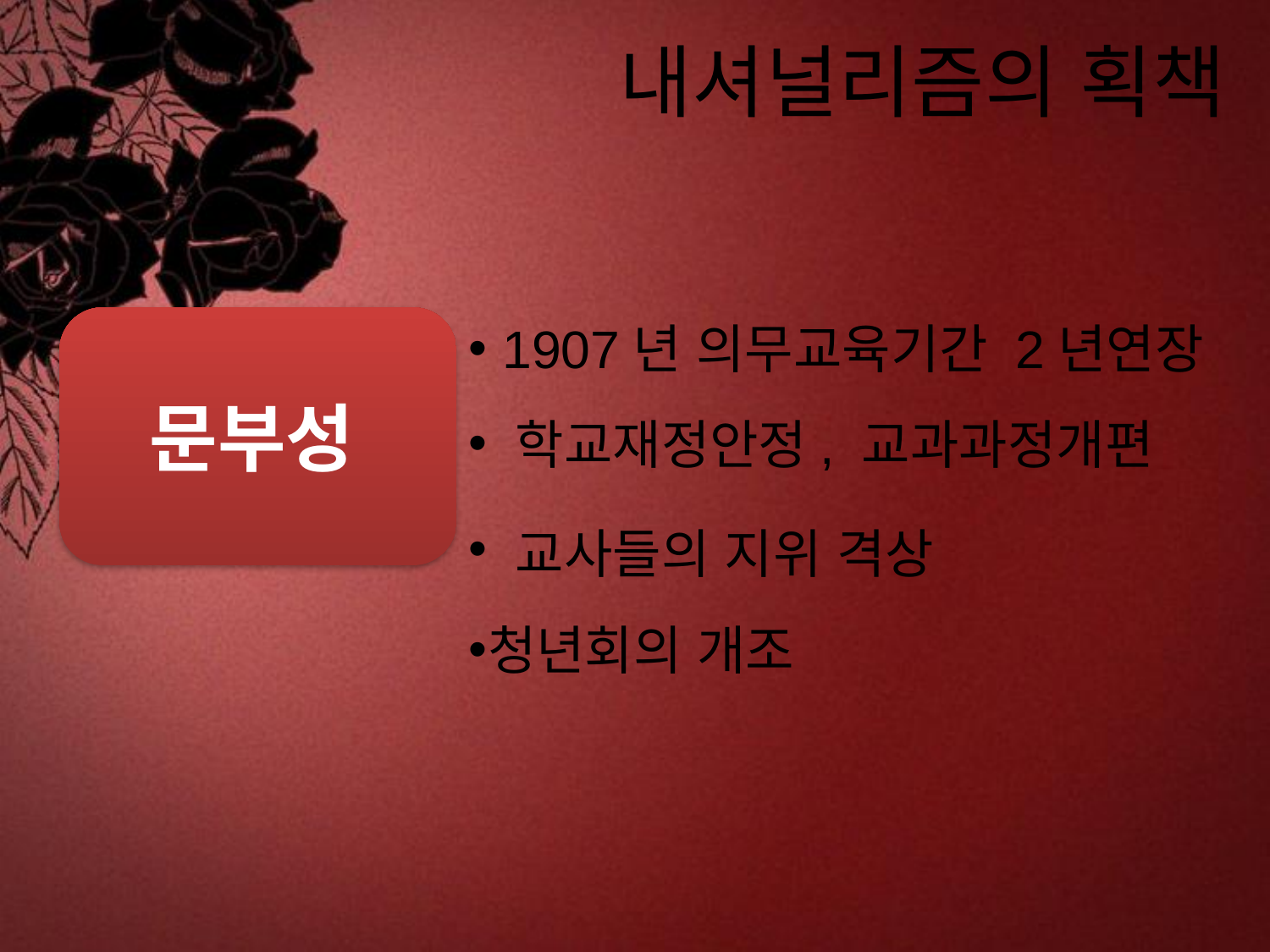

# 내셔널리즘의 획책
 1907년 의무교육기간 2년연장
 학교재정안정, 교과과정개편
 교사들의 지위 격상
청년회의 개조
문부성